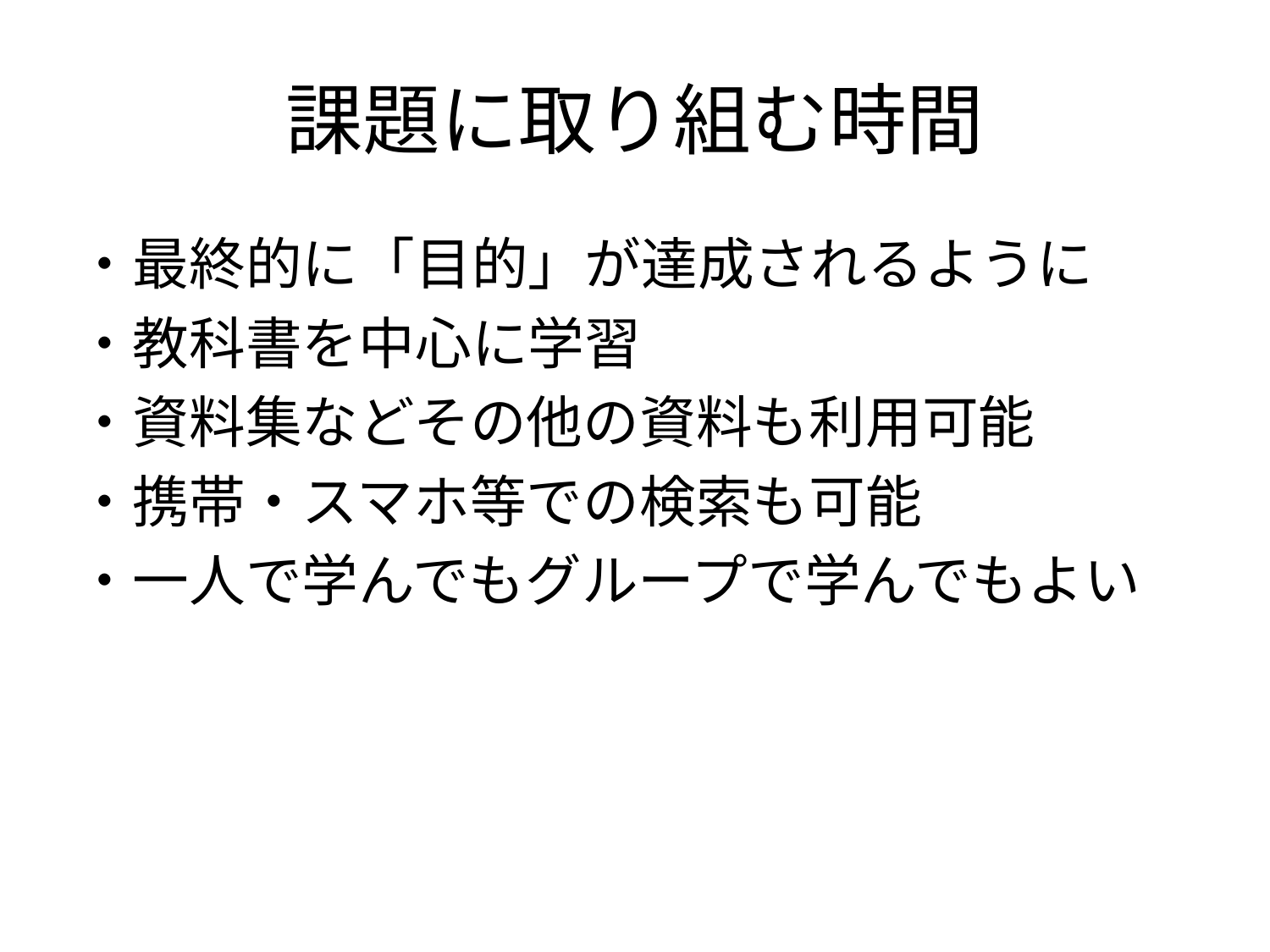

# 課題に取り組む時間
・最終的に「目的」が達成されるように
・教科書を中心に学習
・資料集などその他の資料も利用可能
・携帯・スマホ等での検索も可能
・一人で学んでもグループで学んでもよい